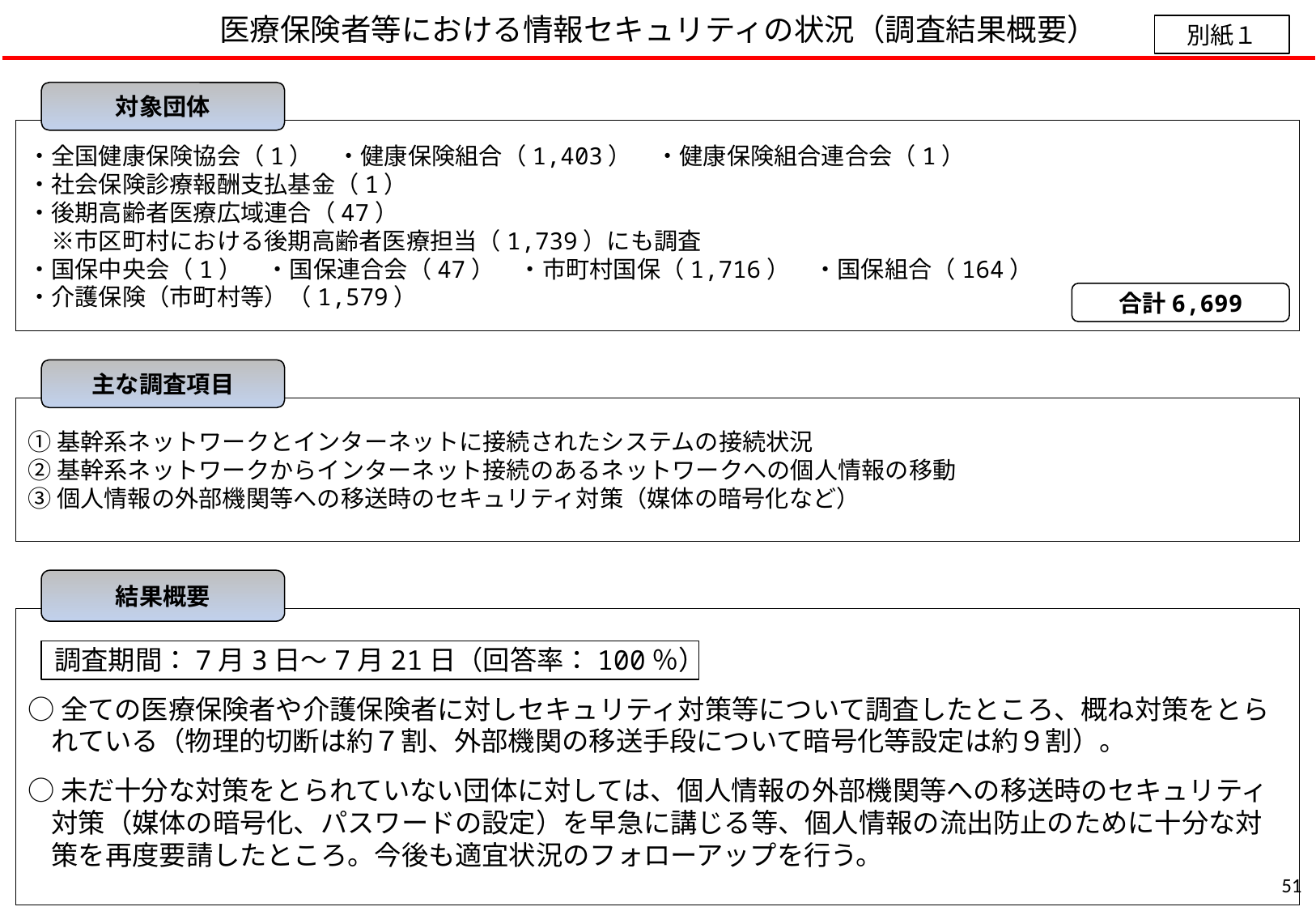

# 医療保険者等における情報セキュリティの状況（調査結果概要）
別紙１
対象団体
・全国健康保険協会（1）　・健康保険組合（1,403）　・健康保険組合連合会（1）
・社会保険診療報酬支払基金（1）
・後期高齢者医療広域連合（47）
　※市区町村における後期高齢者医療担当（1,739）にも調査
・国保中央会（1）　・国保連合会（47）　・市町村国保（1,716）　・国保組合（164）
・介護保険（市町村等）（1,579）
合計6,699
主な調査項目
①基幹系ネットワークとインターネットに接続されたシステムの接続状況
②基幹系ネットワークからインターネット接続のあるネットワークへの個人情報の移動
③個人情報の外部機関等への移送時のセキュリティ対策（媒体の暗号化など）
結果概要
　調査期間：7月3日～7月21日（回答率：100％）
○全ての医療保険者や介護保険者に対しセキュリティ対策等について調査したところ、概ね対策をとられている（物理的切断は約７割、外部機関の移送手段について暗号化等設定は約９割）。
○未だ十分な対策をとられていない団体に対しては、個人情報の外部機関等への移送時のセキュリティ対策（媒体の暗号化、パスワードの設定）を早急に講じる等、個人情報の流出防止のために十分な対策を再度要請したところ。今後も適宜状況のフォローアップを行う。

51